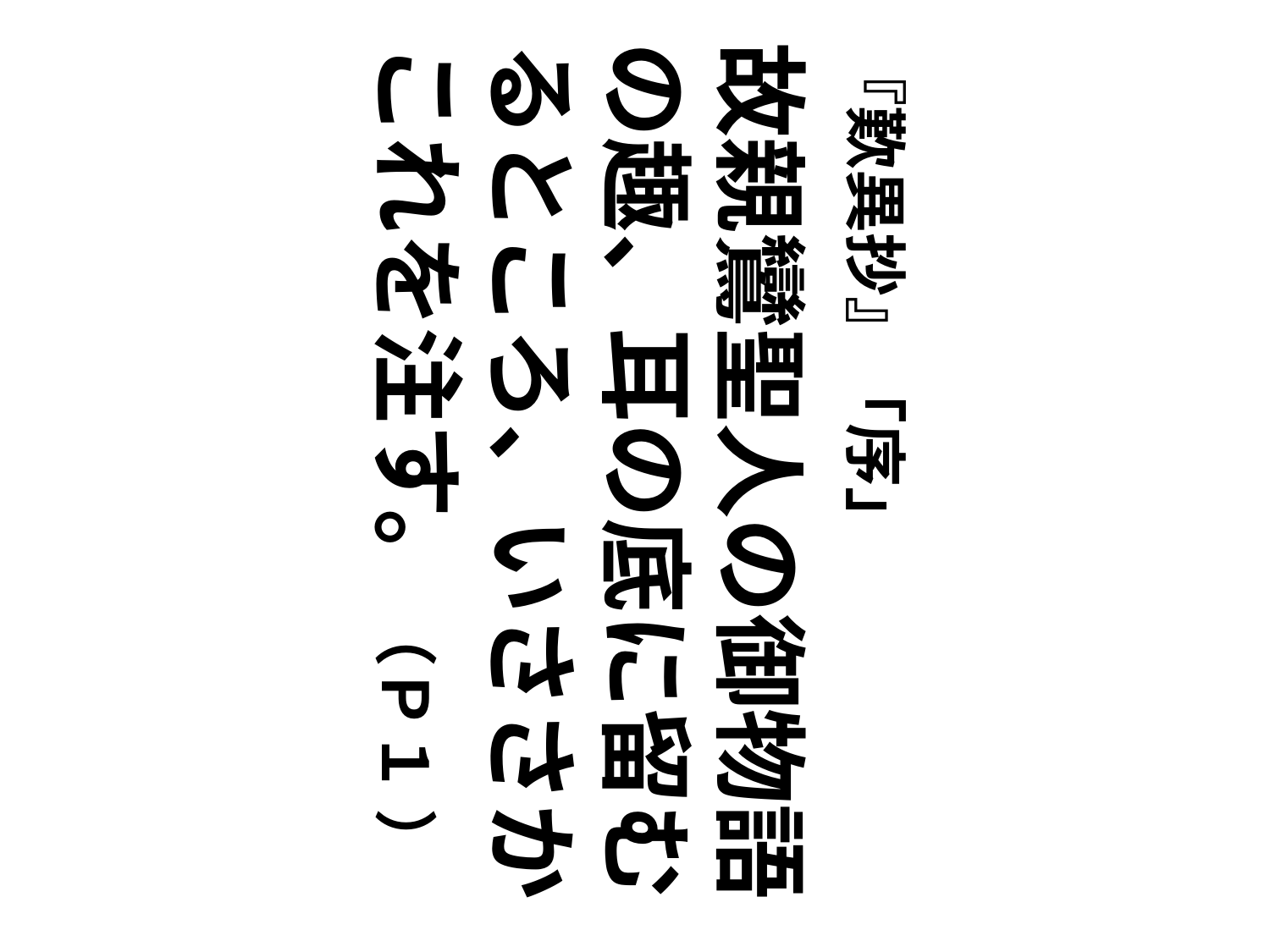

『歎異抄』「序」
故親鸞聖人の御物語の趣、耳の底に留むるところ、いささかこれを注す。（Ｐ１ ）